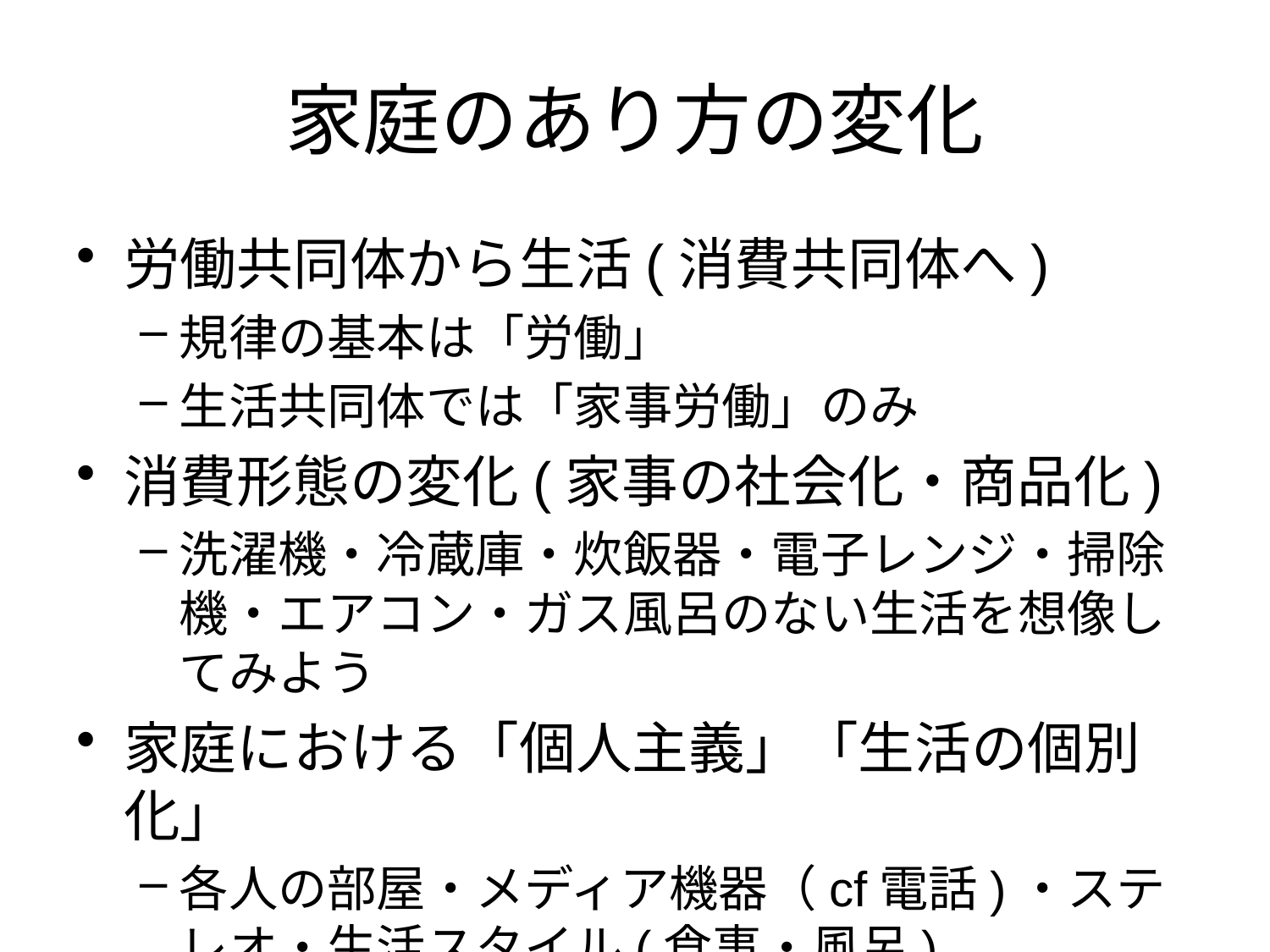

# 家庭のあり方の変化
労働共同体から生活(消費共同体へ)
規律の基本は「労働」
生活共同体では「家事労働」のみ
消費形態の変化(家事の社会化・商品化)
洗濯機・冷蔵庫・炊飯器・電子レンジ・掃除機・エアコン・ガス風呂のない生活を想像してみよう
家庭における「個人主義」「生活の個別化」
各人の部屋・メディア機器（cf電話)・ステレオ・生活スタイル(食事・風呂)